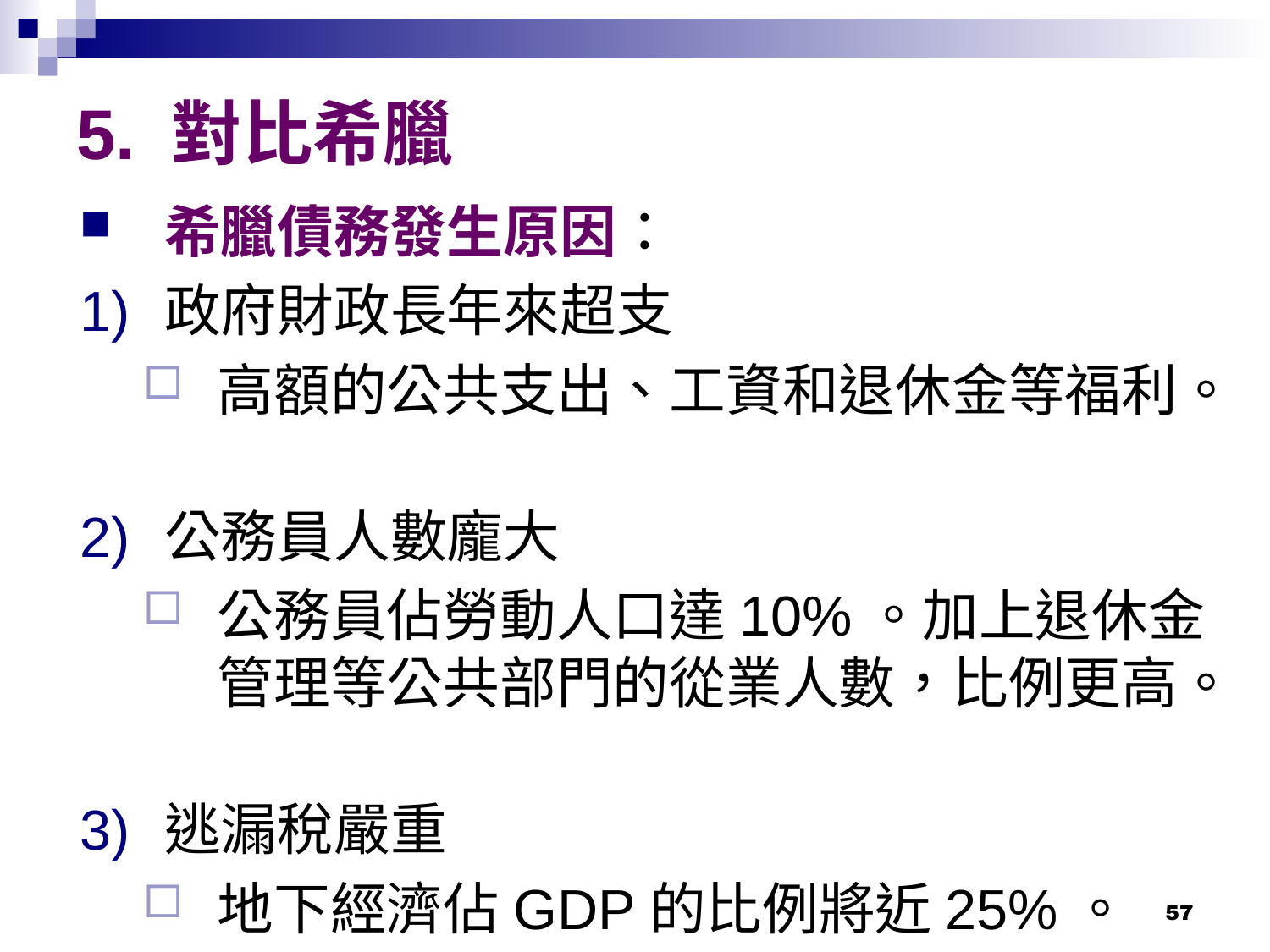

# 5. 對比希臘
希臘債務發生原因：
政府財政長年來超支
高額的公共支出、工資和退休金等福利。
公務員人數龐大
公務員佔勞動人口達10%。加上退休金管理等公共部門的從業人數，比例更高。
逃漏稅嚴重
地下經濟佔GDP的比例將近25%。
貪腐為歐盟會員國最後一 名。
57